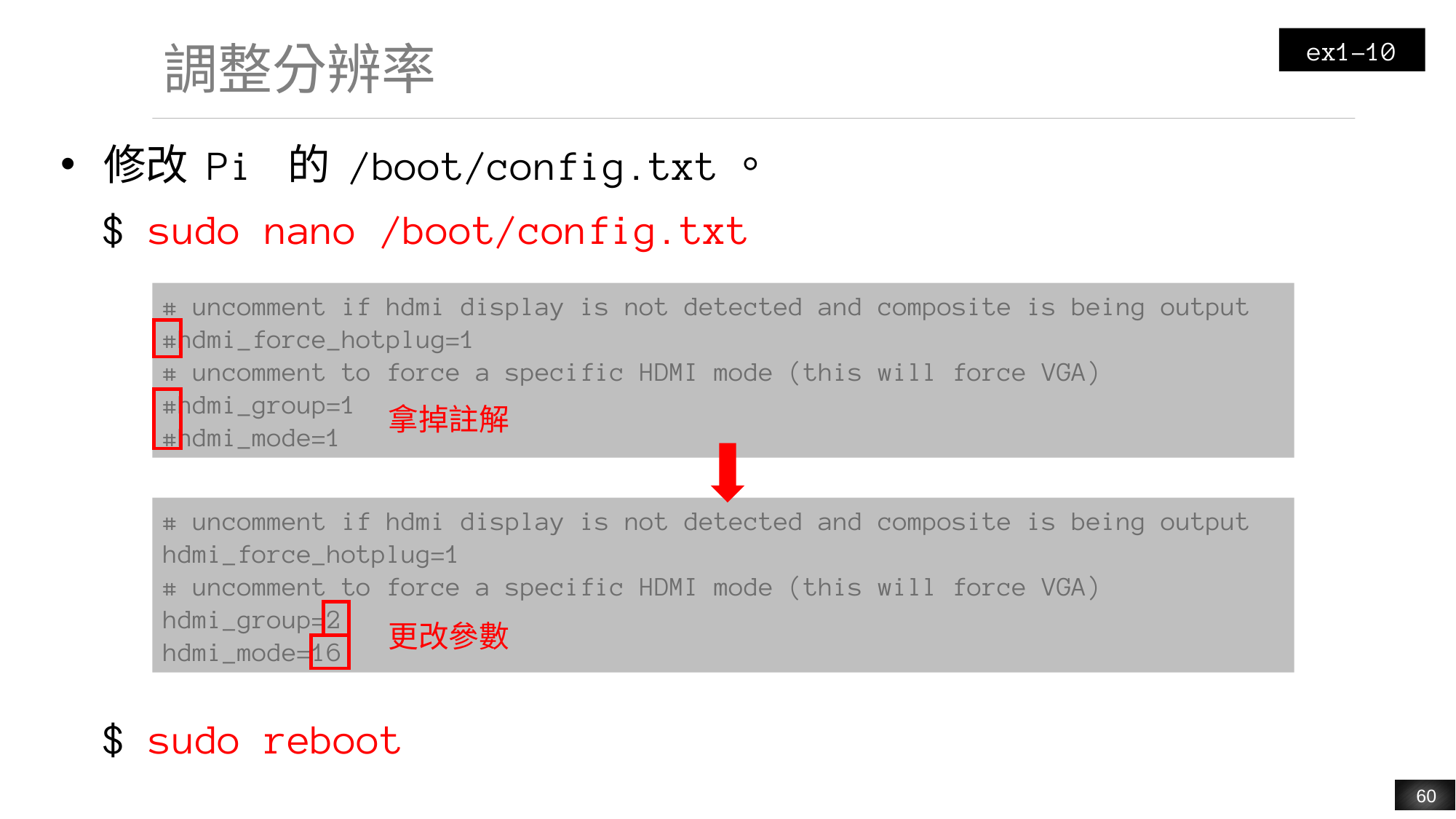

ex1-10
# 調整分辨率
修改 Pi 的 /boot/config.txt。
$ sudo nano /boot/config.txt

$ sudo reboot

# uncomment if hdmi display is not detected and composite is being output
#hdmi_force_hotplug=1
# uncomment to force a specific HDMI mode (this will force VGA)
#hdmi_group=1
#hdmi_mode=1

拿掉註解

# uncomment if hdmi display is not detected and composite is being output
hdmi_force_hotplug=1
# uncomment to force a specific HDMI mode (this will force VGA)
hdmi_group=2
hdmi_mode=16

更改參數